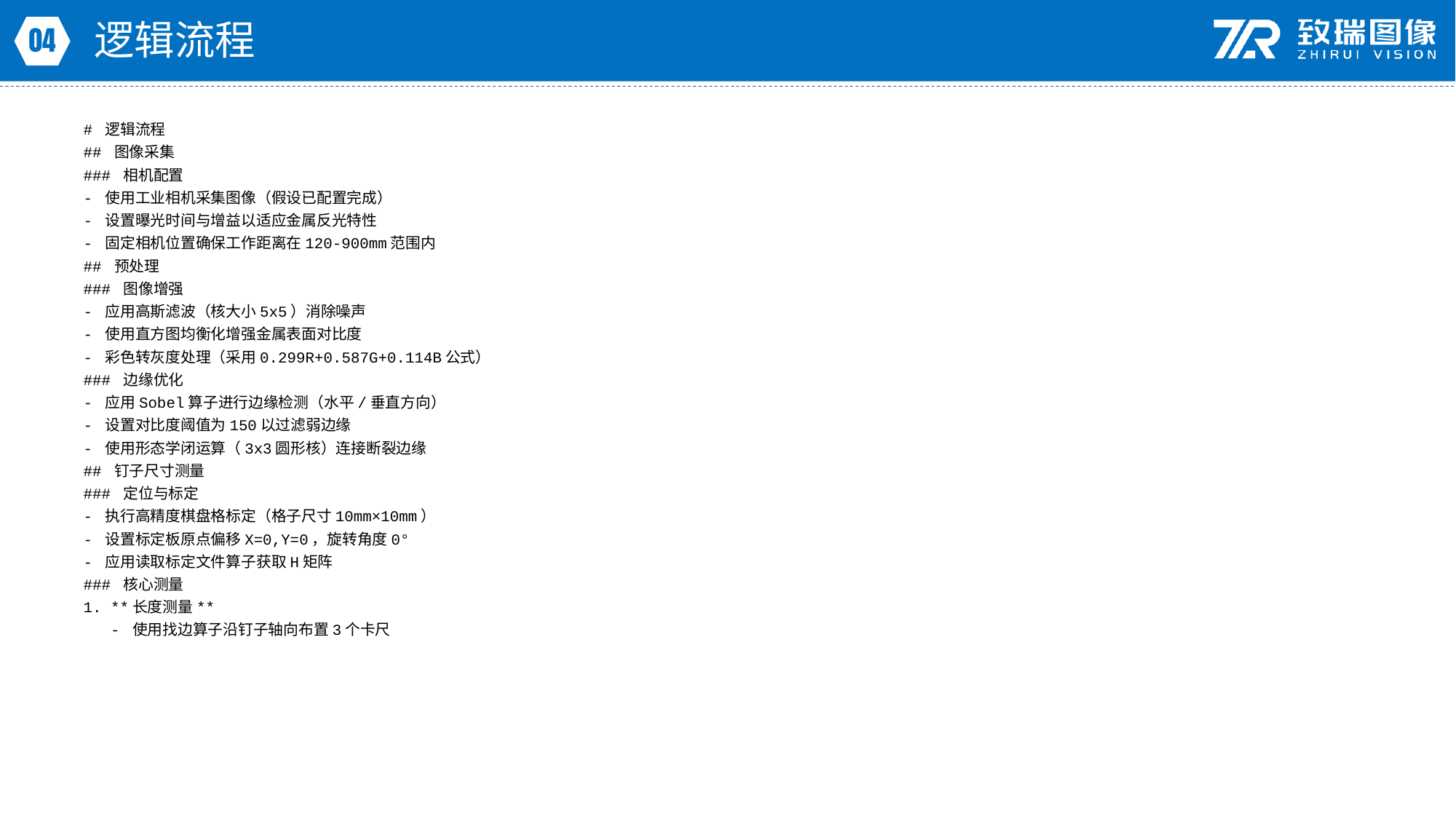

逻辑流程
04

# 逻辑流程
## 图像采集
### 相机配置
- 使用工业相机采集图像（假设已配置完成）
- 设置曝光时间与增益以适应金属反光特性
- 固定相机位置确保工作距离在120-900mm范围内
## 预处理
### 图像增强
- 应用高斯滤波（核大小5x5）消除噪声
- 使用直方图均衡化增强金属表面对比度
- 彩色转灰度处理（采用0.299R+0.587G+0.114B公式）
### 边缘优化
- 应用Sobel算子进行边缘检测（水平/垂直方向）
- 设置对比度阈值为150以过滤弱边缘
- 使用形态学闭运算（3x3圆形核）连接断裂边缘
## 钉子尺寸测量
### 定位与标定
- 执行高精度棋盘格标定（格子尺寸10mm×10mm）
- 设置标定板原点偏移X=0,Y=0，旋转角度0°
- 应用读取标定文件算子获取H矩阵
### 核心测量
1. **长度测量**
   - 使用找边算子沿钉子轴向布置3个卡尺